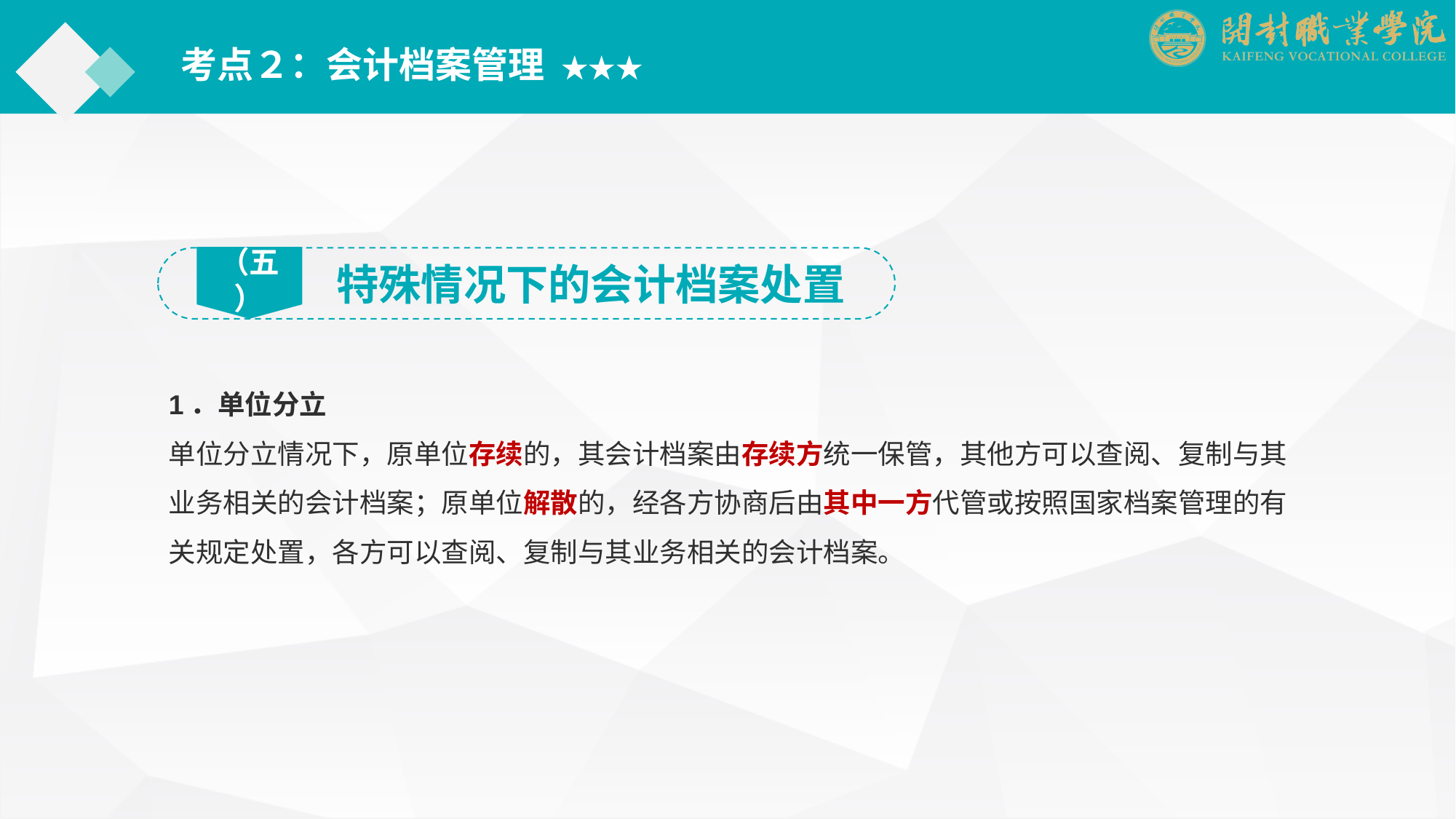

考点２：会计档案管理  ★★★
（五）

特殊情况下的会计档案处置
1．单位分立
单位分立情况下，原单位存续的，其会计档案由存续方统一保管，其他方可以查阅、复制与其业务相关的会计档案；原单位解散的，经各方协商后由其中一方代管或按照国家档案管理的有关规定处置，各方可以查阅、复制与其业务相关的会计档案。